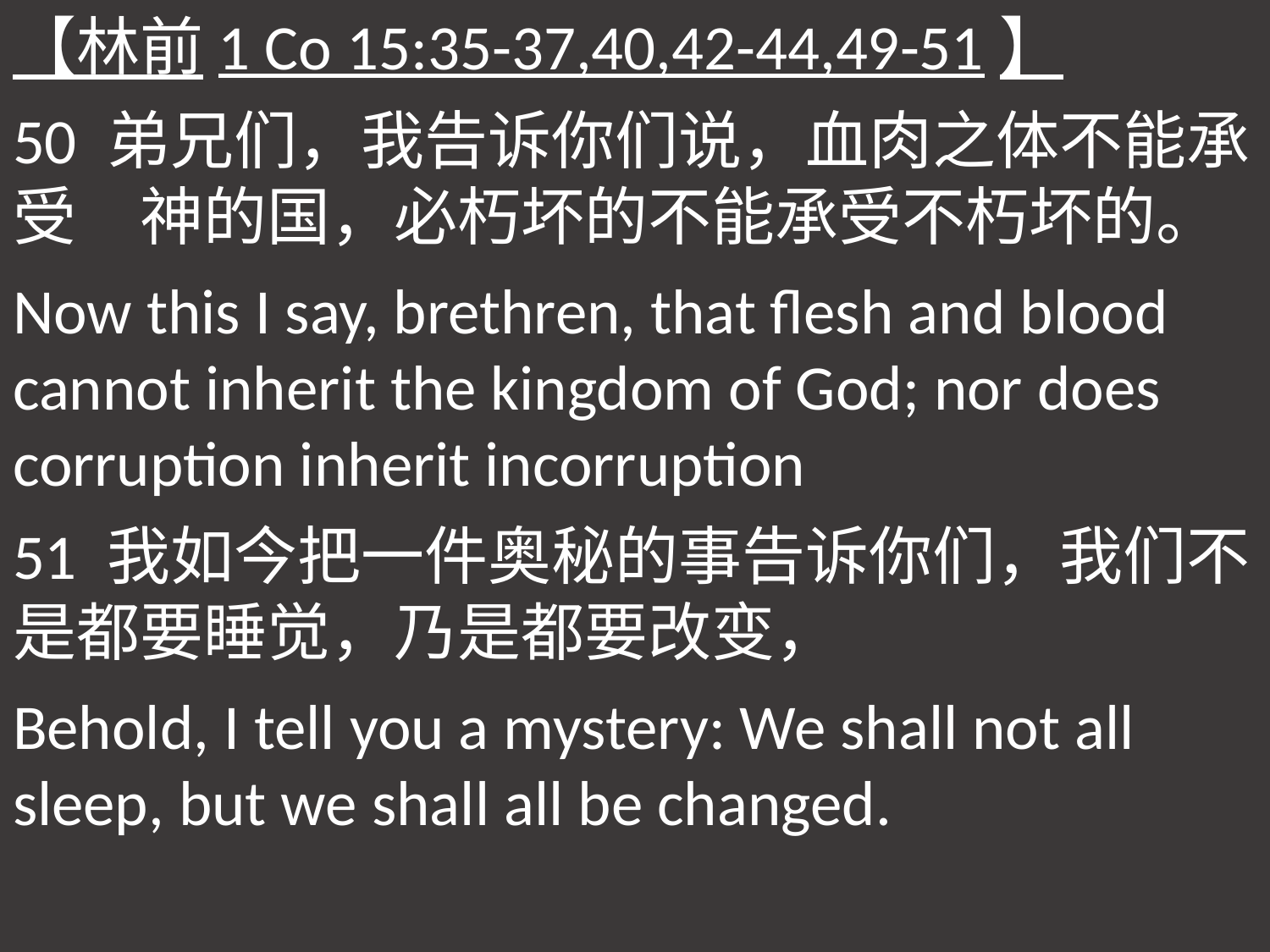

【林前1 Co 15:35-37,40,42-44,49-51】
50 弟兄们，我告诉你们说，血肉之体不能承受　神的国，必朽坏的不能承受不朽坏的。
Now this I say, brethren, that flesh and blood cannot inherit the kingdom of God; nor does corruption inherit incorruption
51 我如今把一件奥秘的事告诉你们，我们不是都要睡觉，乃是都要改变，
Behold, I tell you a mystery: We shall not all sleep, but we shall all be changed.